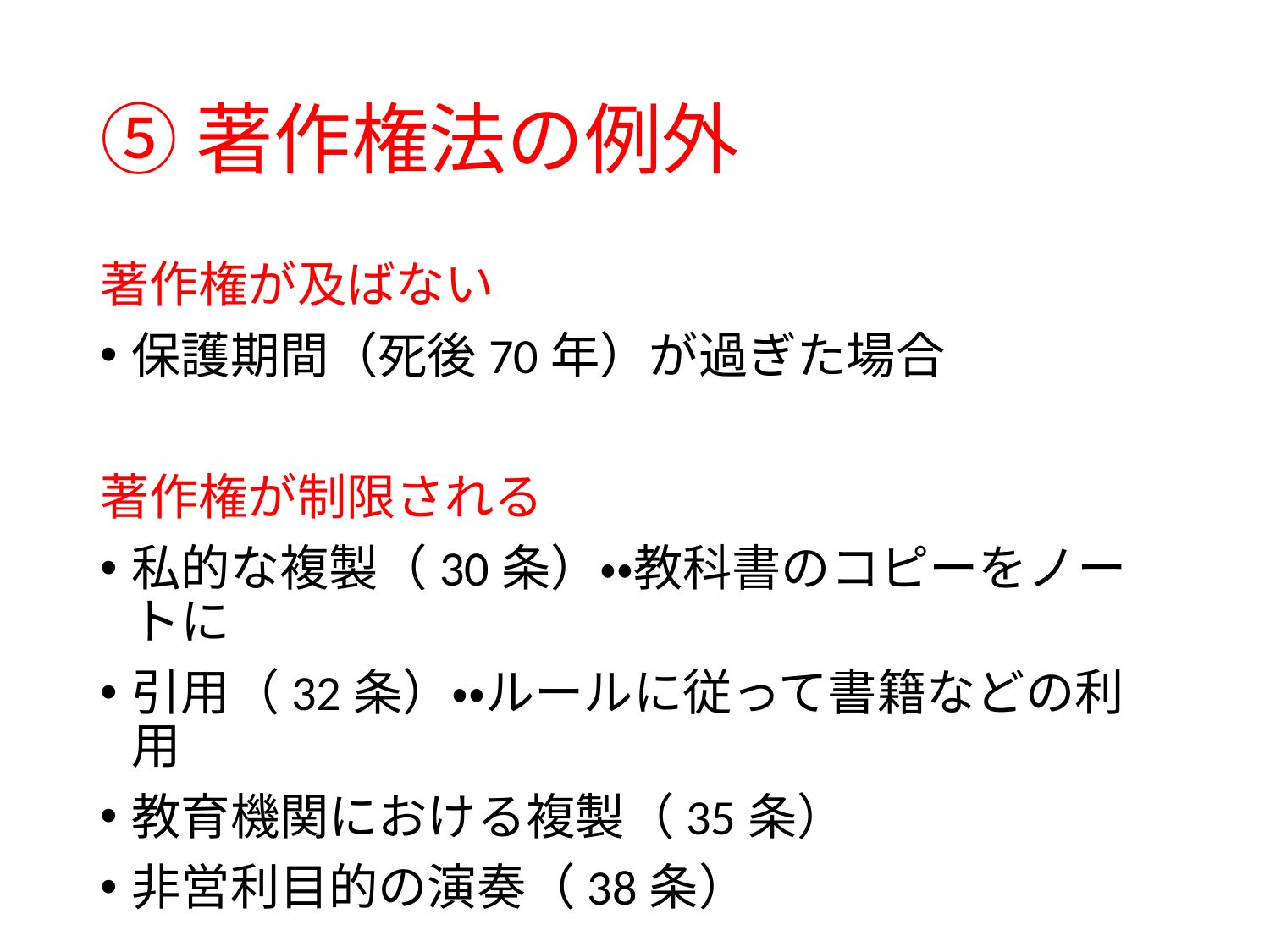

# ⑤著作権法の例外
著作権が及ばない
保護期間（死後70年）が過ぎた場合

著作権が制限される
私的な複製（30条）・・教科書のコピーをノートに
引用（32条）・・ルールに従って書籍などの利用
教育機関における複製（35条）
非営利目的の演奏（38条）